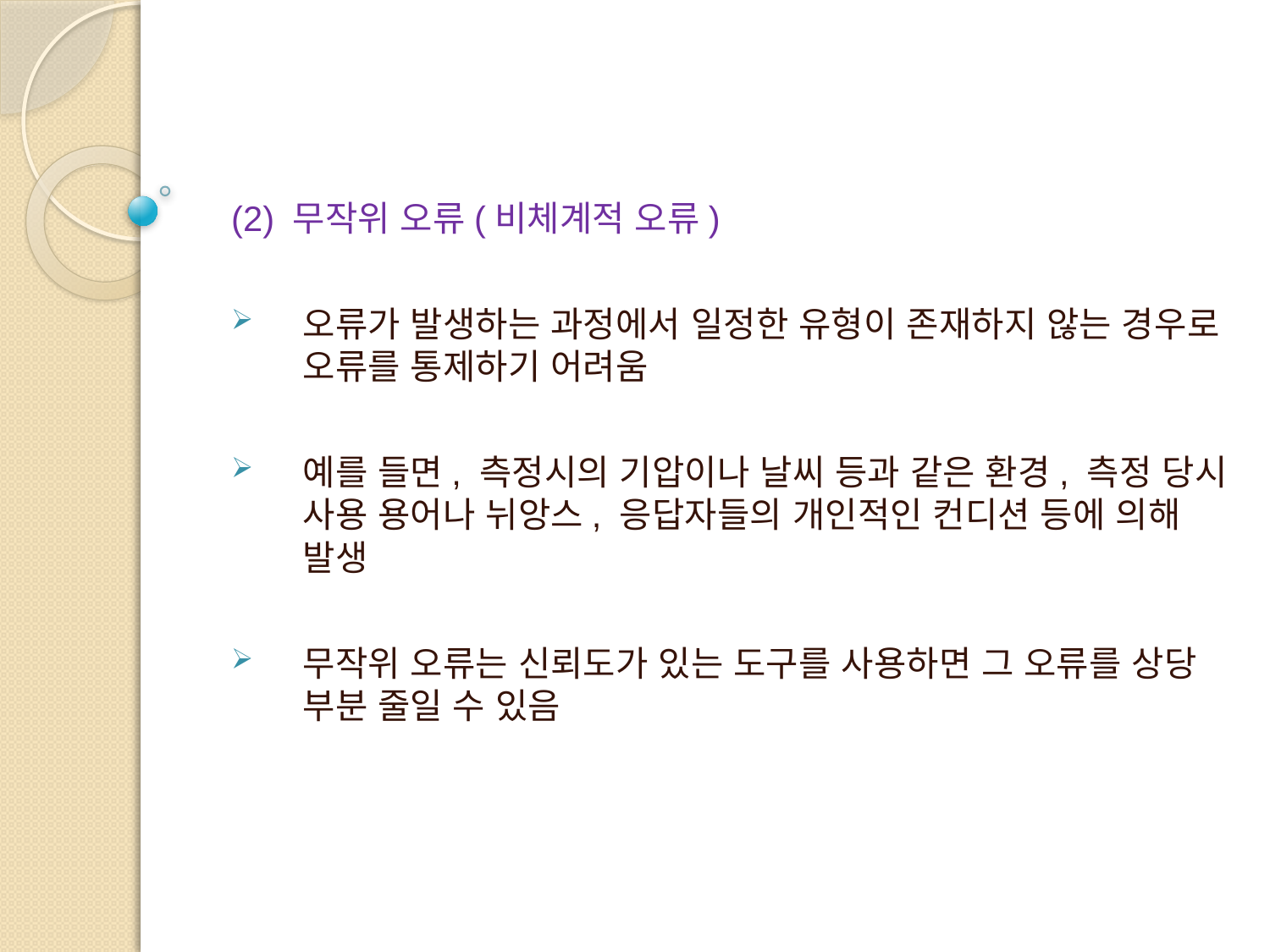

(2) 무작위 오류(비체계적 오류)

오류가 발생하는 과정에서 일정한 유형이 존재하지 않는 경우로 오류를 통제하기 어려움

예를 들면, 측정시의 기압이나 날씨 등과 같은 환경, 측정 당시 사용 용어나 뉘앙스, 응답자들의 개인적인 컨디션 등에 의해 발생

무작위 오류는 신뢰도가 있는 도구를 사용하면 그 오류를 상당 부분 줄일 수 있음